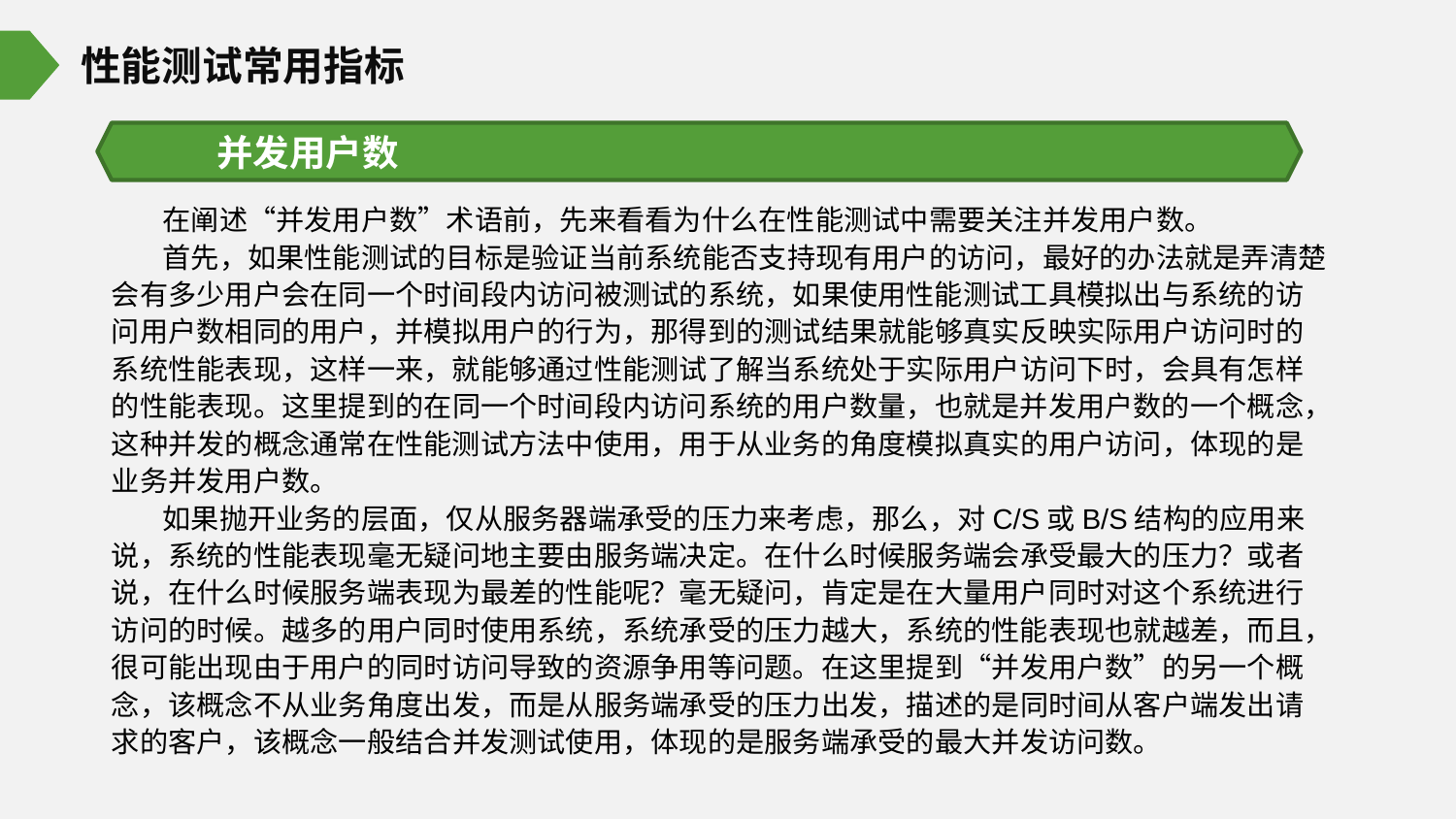

性能测试常用指标
并发用户数
       在阐述“并发用户数”术语前，先来看看为什么在性能测试中需要关注并发用户数。
       首先，如果性能测试的目标是验证当前系统能否支持现有用户的访问，最好的办法就是弄清楚会有多少用户会在同一个时间段内访问被测试的系统，如果使用性能测试工具模拟出与系统的访问用户数相同的用户，并模拟用户的行为，那得到的测试结果就能够真实反映实际用户访问时的系统性能表现，这样一来，就能够通过性能测试了解当系统处于实际用户访问下时，会具有怎样的性能表现。这里提到的在同一个时间段内访问系统的用户数量，也就是并发用户数的一个概念，这种并发的概念通常在性能测试方法中使用，用于从业务的角度模拟真实的用户访问，体现的是业务并发用户数。
       如果抛开业务的层面，仅从服务器端承受的压力来考虑，那么，对C/S或B/S结构的应用来说，系统的性能表现毫无疑问地主要由服务端决定。在什么时候服务端会承受最大的压力？或者说，在什么时候服务端表现为最差的性能呢？毫无疑问，肯定是在大量用户同时对这个系统进行访问的时候。越多的用户同时使用系统，系统承受的压力越大，系统的性能表现也就越差，而且，很可能出现由于用户的同时访问导致的资源争用等问题。在这里提到“并发用户数”的另一个概念，该概念不从业务角度出发，而是从服务端承受的压力出发，描述的是同时间从客户端发出请求的客户，该概念一般结合并发测试使用，体现的是服务端承受的最大并发访问数。